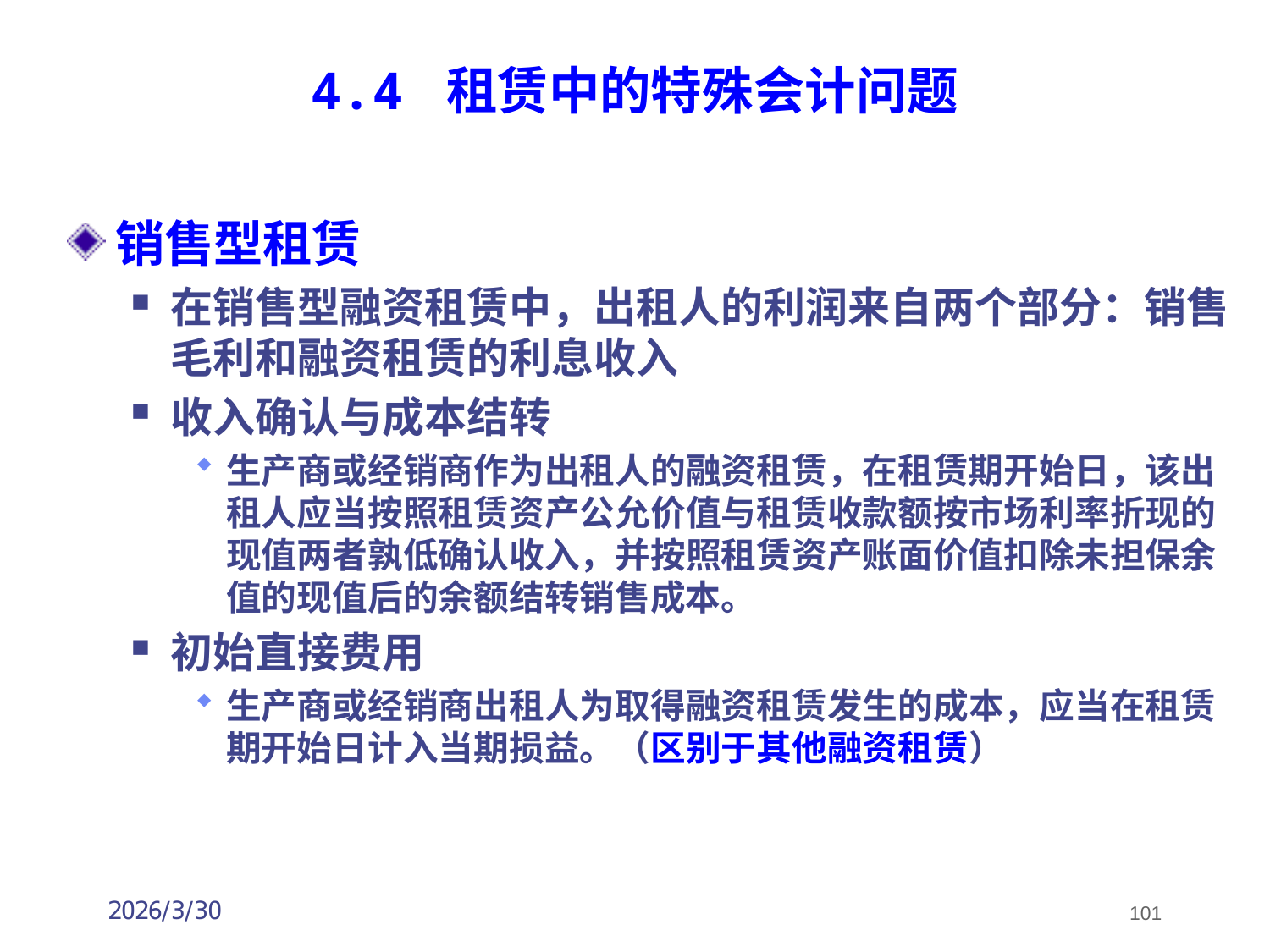

# 4.4 租赁中的特殊会计问题
销售型租赁
在销售型融资租赁中，出租人的利润来自两个部分：销售毛利和融资租赁的利息收入
收入确认与成本结转
生产商或经销商作为出租人的融资租赁，在租赁期开始日，该出租人应当按照租赁资产公允价值与租赁收款额按市场利率折现的现值两者孰低确认收入，并按照租赁资产账面价值扣除未担保余值的现值后的余额结转销售成本。
初始直接费用
生产商或经销商出租人为取得融资租赁发生的成本，应当在租赁期开始日计入当期损益。（区别于其他融资租赁）

2026/3/30
101